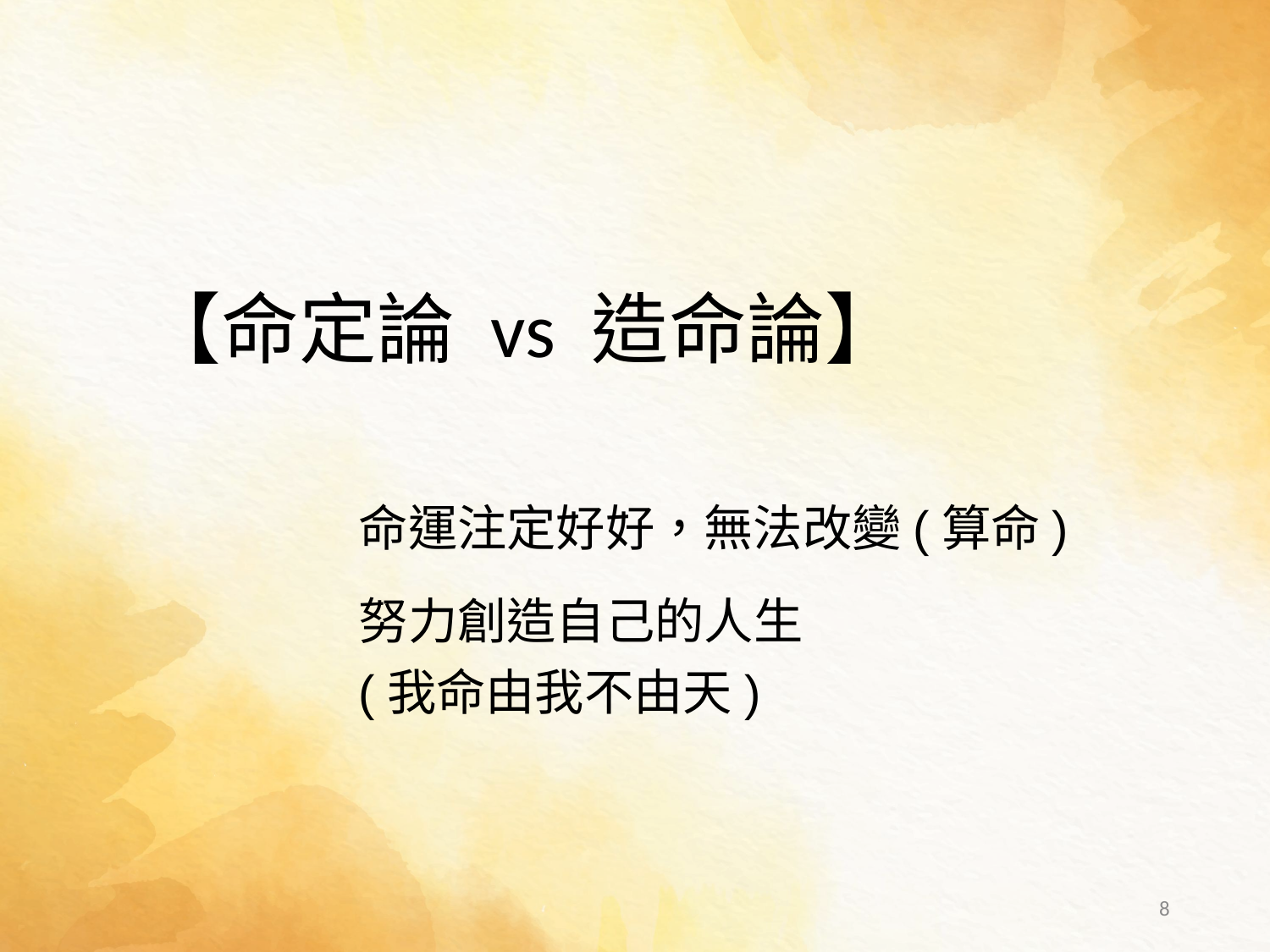

# 【命定論 vs 造命論】
命運注定好好，無法改變(算命)
努力創造自己的人生
(我命由我不由天)

8